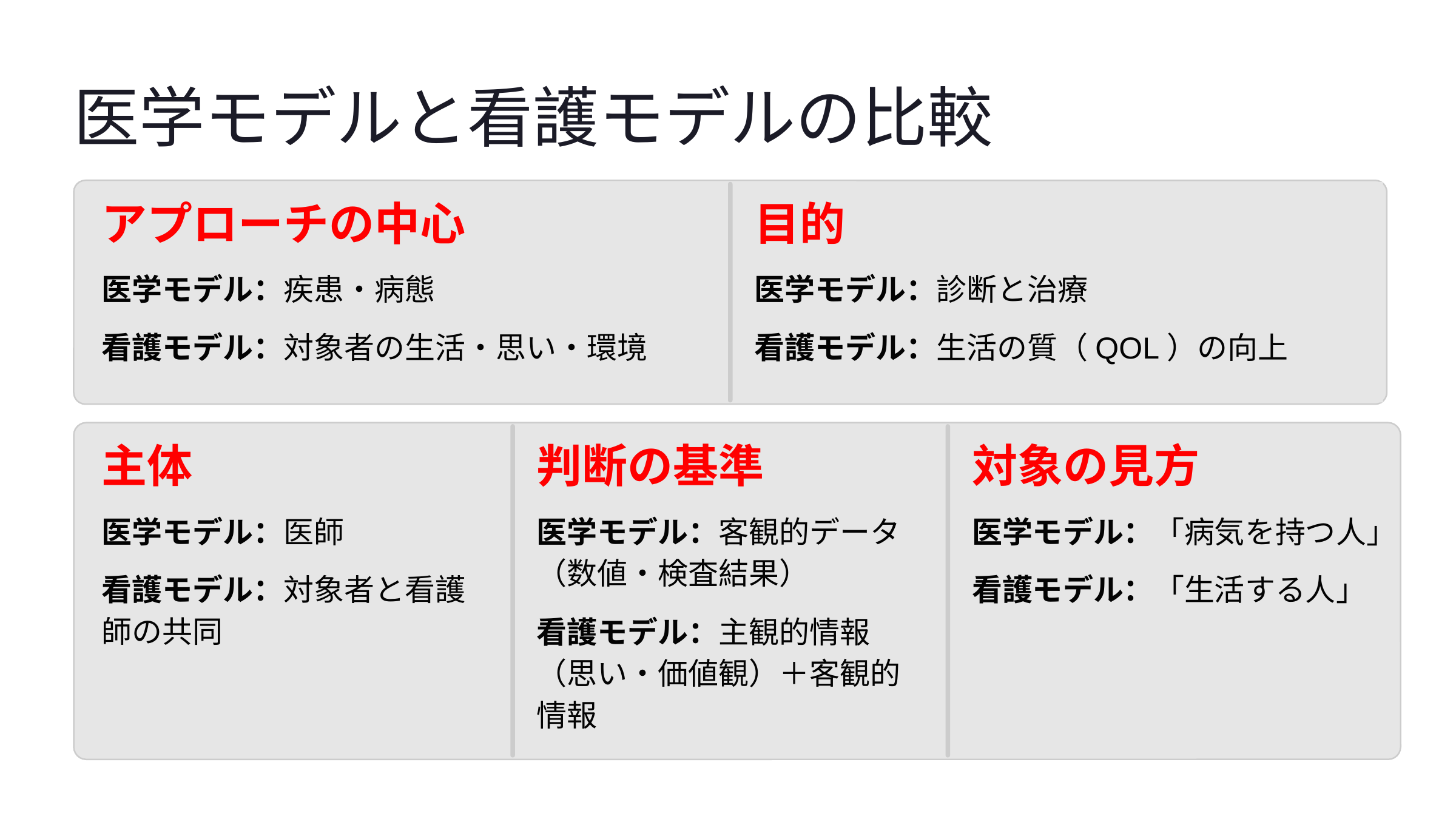

医学モデルと看護モデルの比較

アプローチの中心
目的
医学モデル：疾患・病態
医学モデル：診断と治療
看護モデル：対象者の生活・思い・環境
看護モデル：生活の質（QOL）の向上

主体
判断の基準
対象の見方
医学モデル：医師
医学モデル：客観的データ（数値・検査結果）
医学モデル：「病気を持つ人」
看護モデル：対象者と看護師の共同
看護モデル：「生活する人」
看護モデル：主観的情報（思い・価値観）＋客観的情報